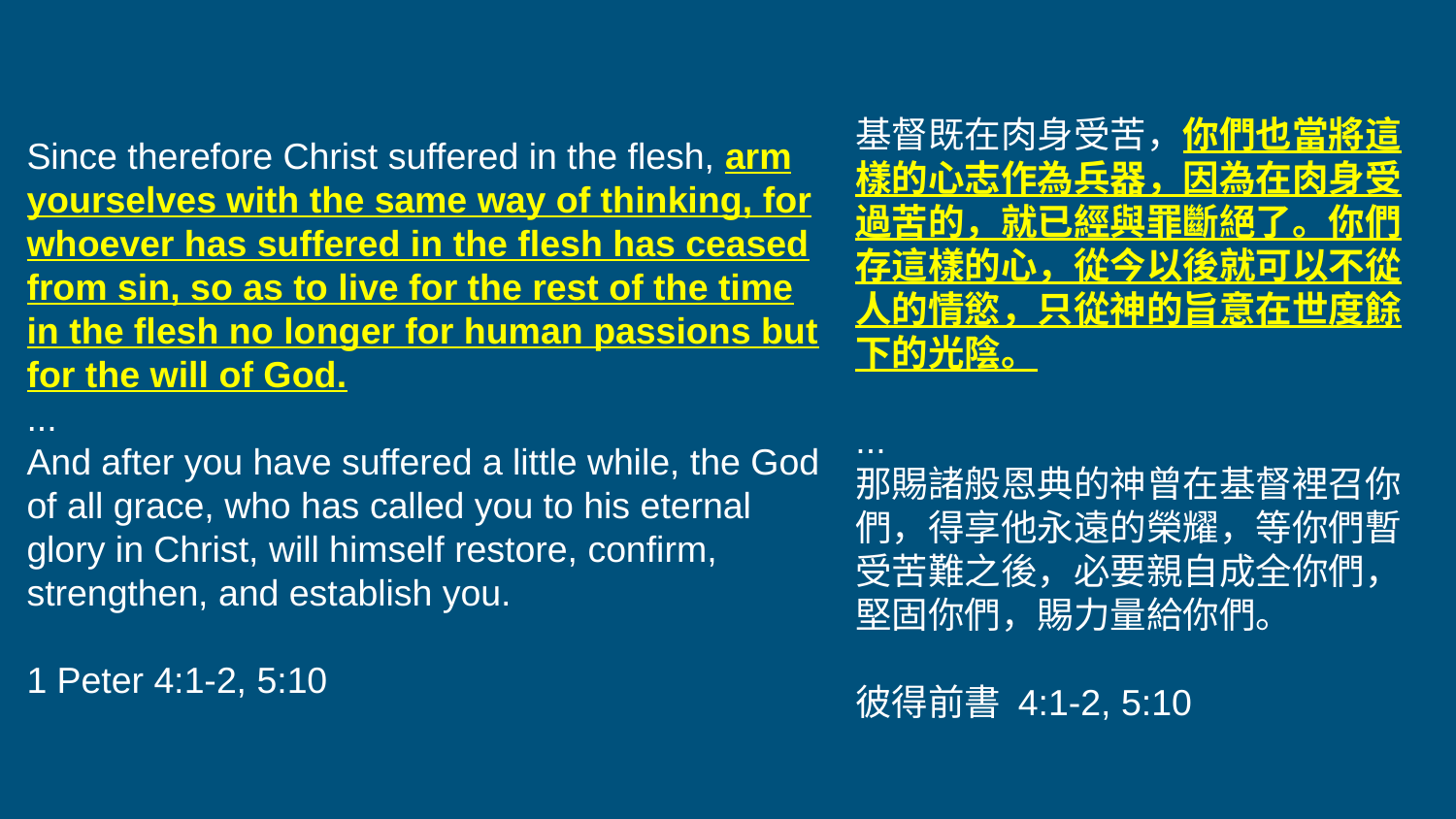

基督既在肉身受苦，你們也當將這樣的心志作為兵器，因為在肉身受過苦的，就已經與罪斷絕了。你們存這樣的心，從今以後就可以不從人的情慾，只從神的旨意在世度餘下的光陰。

...
那賜諸般恩典的神曾在基督裡召你們，得享他永遠的榮耀，等你們暫受苦難之後，必要親自成全你們，堅固你們，賜力量給你們。

彼得前書 4:1-2, 5:10
# Since therefore Christ suffered in the flesh, arm yourselves with the same way of thinking, for whoever has suffered in the flesh has ceased from sin, so as to live for the rest of the time in the flesh no longer for human passions but for the will of God.
...
And after you have suffered a little while, the God of all grace, who has called you to his eternal glory in Christ, will himself restore, confirm, strengthen, and establish you.

1 Peter 4:1-2, 5:10